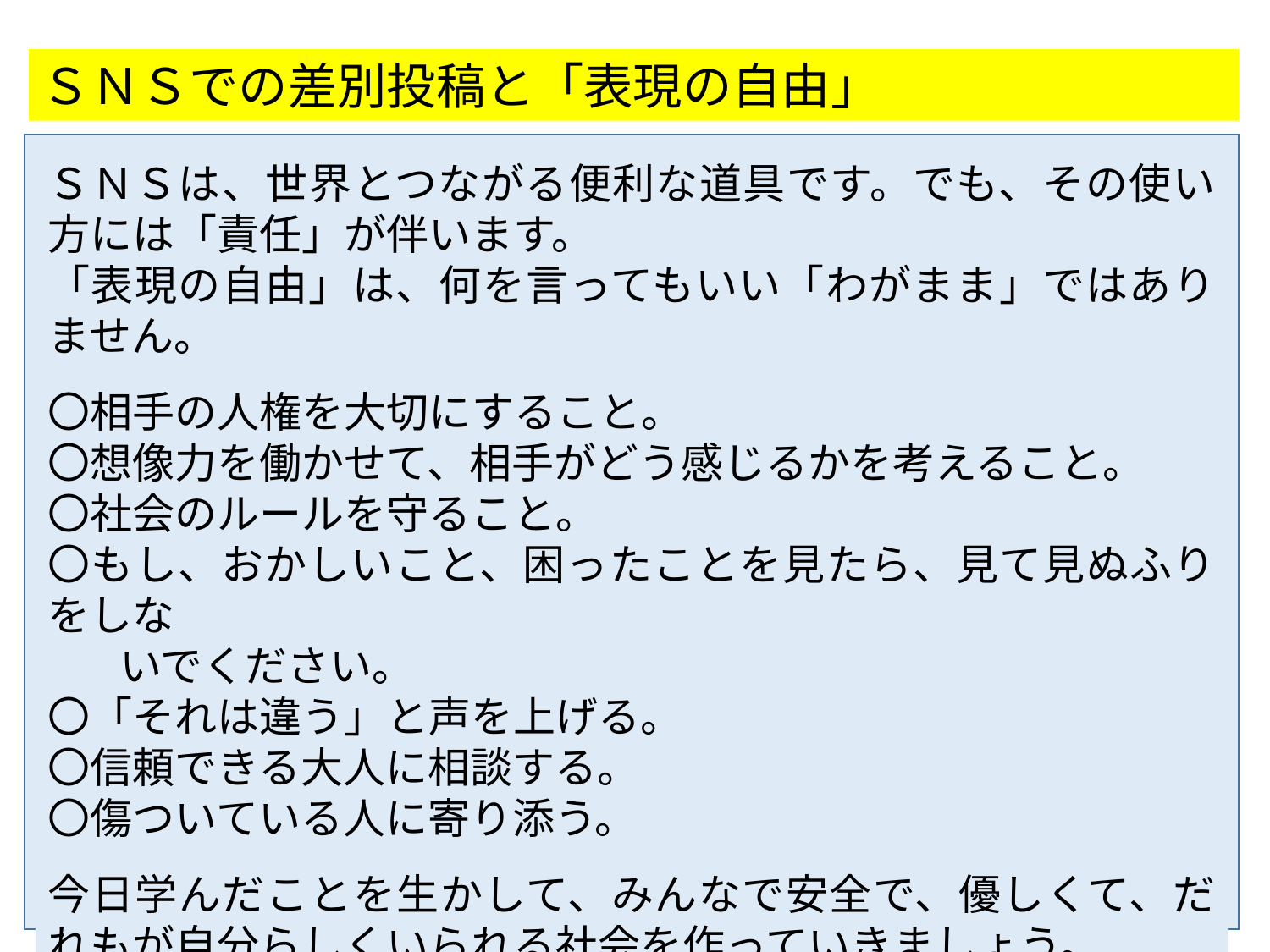

ＳＮＳでの差別投稿と「表現の自由」

ＳＮＳは、世界とつながる便利な道具です。でも、その使い方には「責任」が伴います。
「表現の自由」は、何を言ってもいい「わがまま」ではありません。

〇相手の人権を大切にすること。
〇想像力を働かせて、相手がどう感じるかを考えること。
〇社会のルールを守ること。
〇もし、おかしいこと、困ったことを見たら、見て見ぬふりをしな
  　いでください。
〇「それは違う」と声を上げる。
〇信頼できる大人に相談する。
〇傷ついている人に寄り添う。

今日学んだことを生かして、みんなで安全で、優しくて、だれもが自分らしくいられる社会を作っていきましょう。